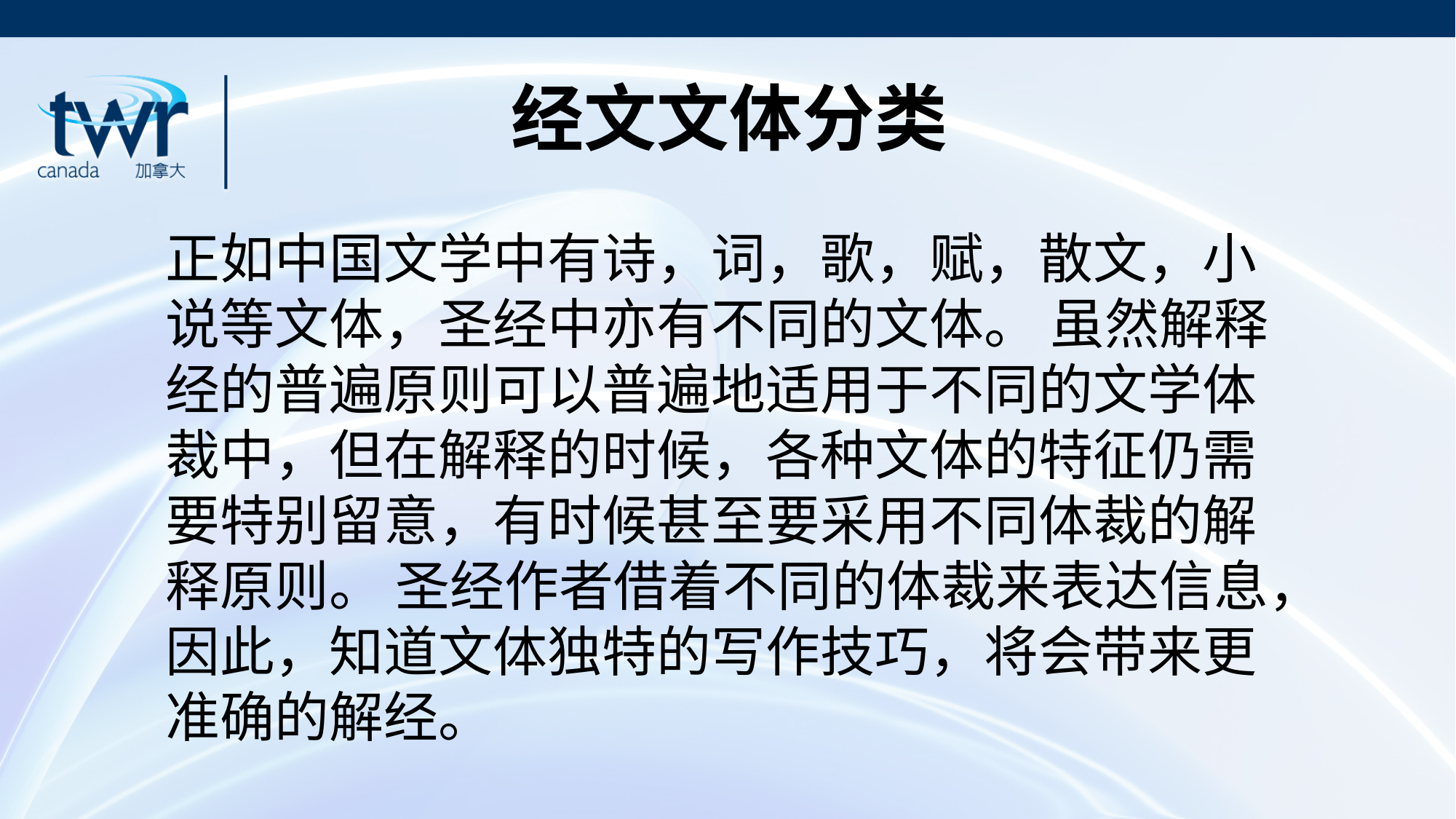

经文文体分类
正如中国文学中有诗，词，歌，赋，散文，小说等文体，圣经中亦有不同的文体。 虽然解释经的普遍原则可以普遍地适用于不同的文学体裁中，但在解释的时候，各种文体的特征仍需要特别留意，有时候甚至要采用不同体裁的解释原则。 圣经作者借着不同的体裁来表达信息，因此，知道文体独特的写作技巧，将会带来更准确的解经。